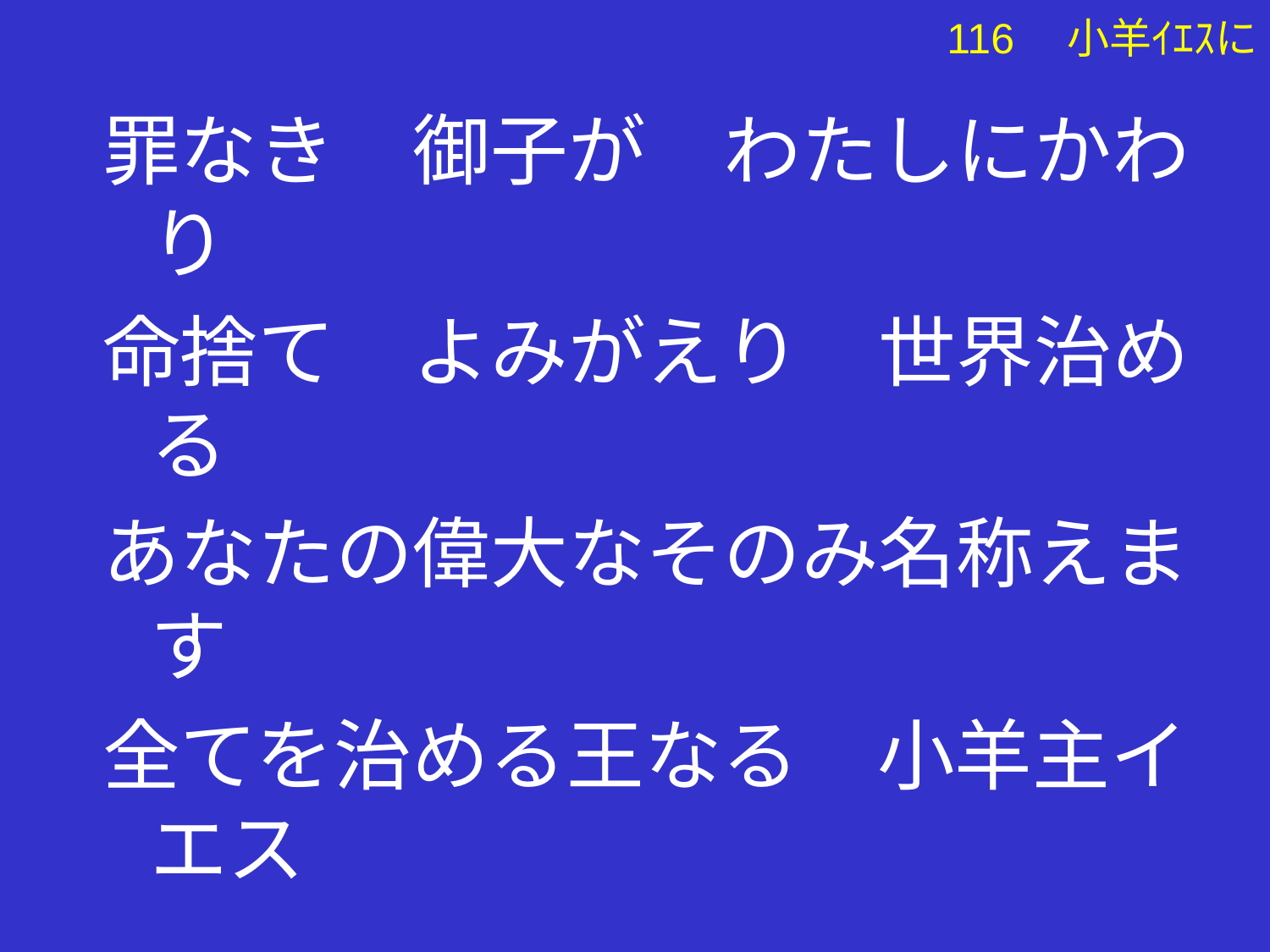

罪なき　御子が　わたしにかわり
命捨て　よみがえり　世界治める
あなたの偉大なそのみ名称えます
全てを治める王なる　小羊主イエス
# 116　小羊ｲｴｽに